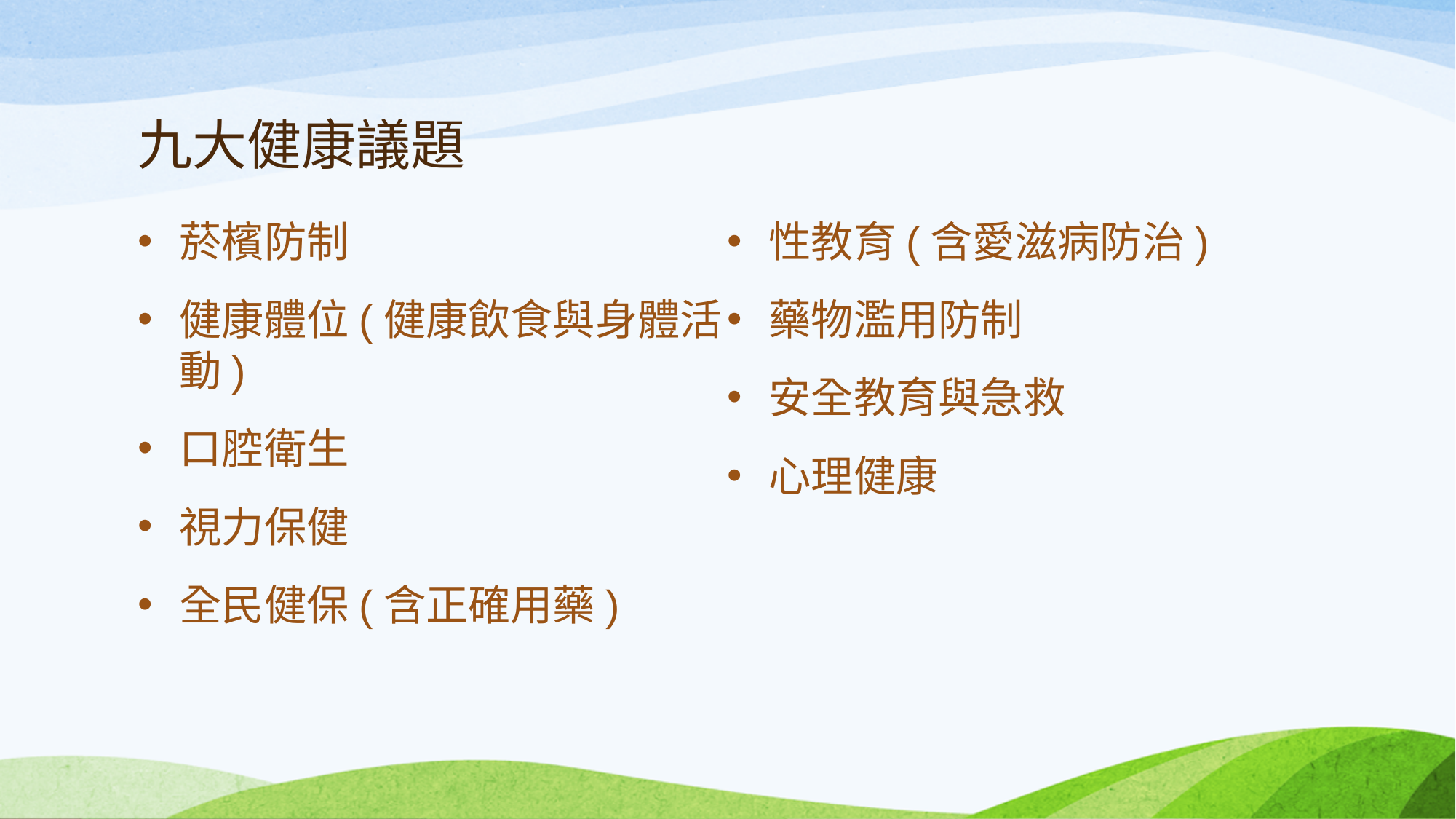

# 九大健康議題
菸檳防制
健康體位(健康飲食與身體活動)
口腔衛生
視力保健
全民健保(含正確用藥)

性教育(含愛滋病防治)
藥物濫用防制
安全教育與急救
心理健康